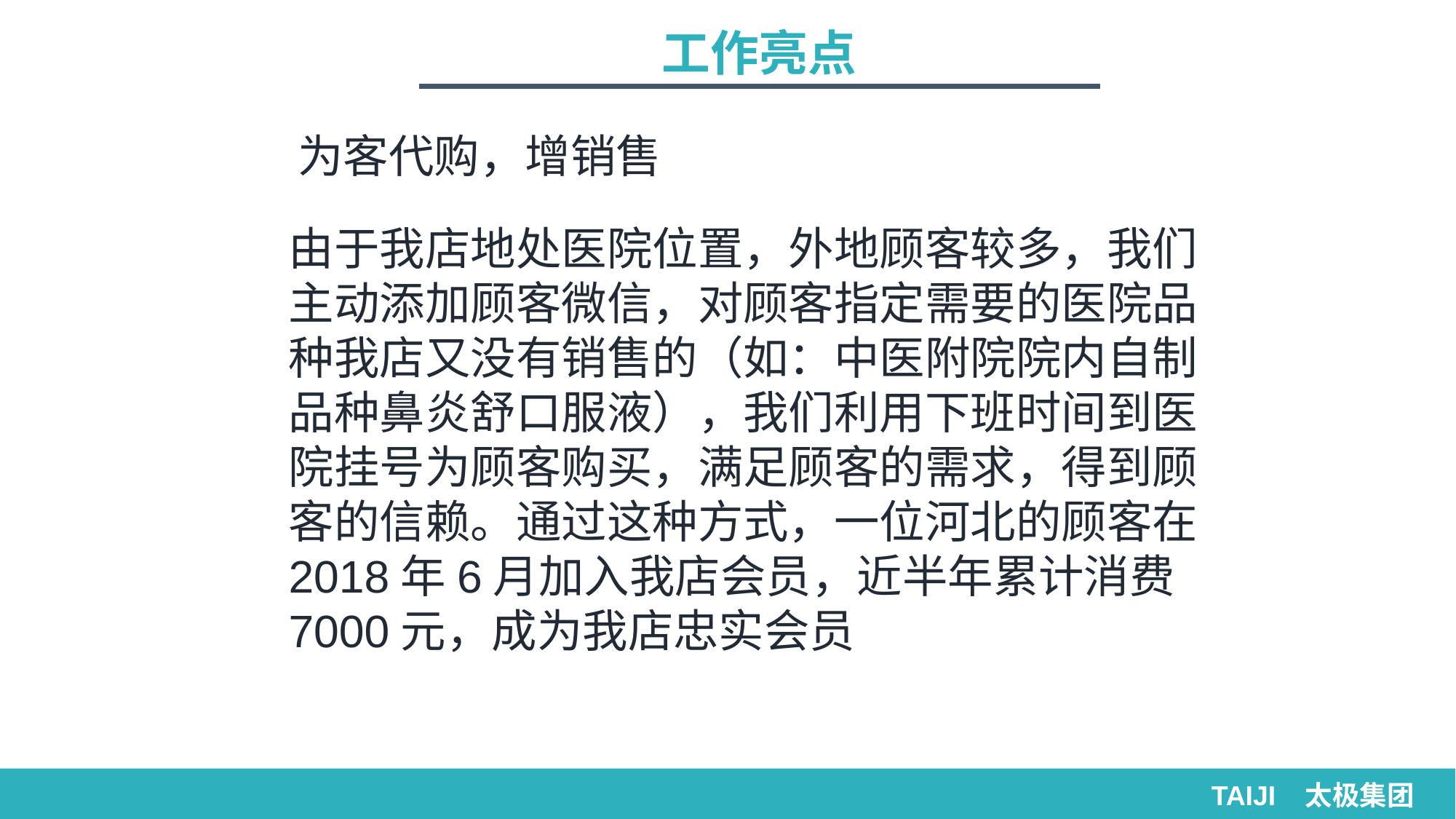

工作亮点
为客代购，增销售
由于我店地处医院位置，外地顾客较多，我们主动添加顾客微信，对顾客指定需要的医院品种我店又没有销售的（如：中医附院院内自制品种鼻炎舒口服液），我们利用下班时间到医院挂号为顾客购买，满足顾客的需求，得到顾客的信赖。通过这种方式，一位河北的顾客在2018年6月加入我店会员，近半年累计消费7000元，成为我店忠实会员

TAIJI   太极集团